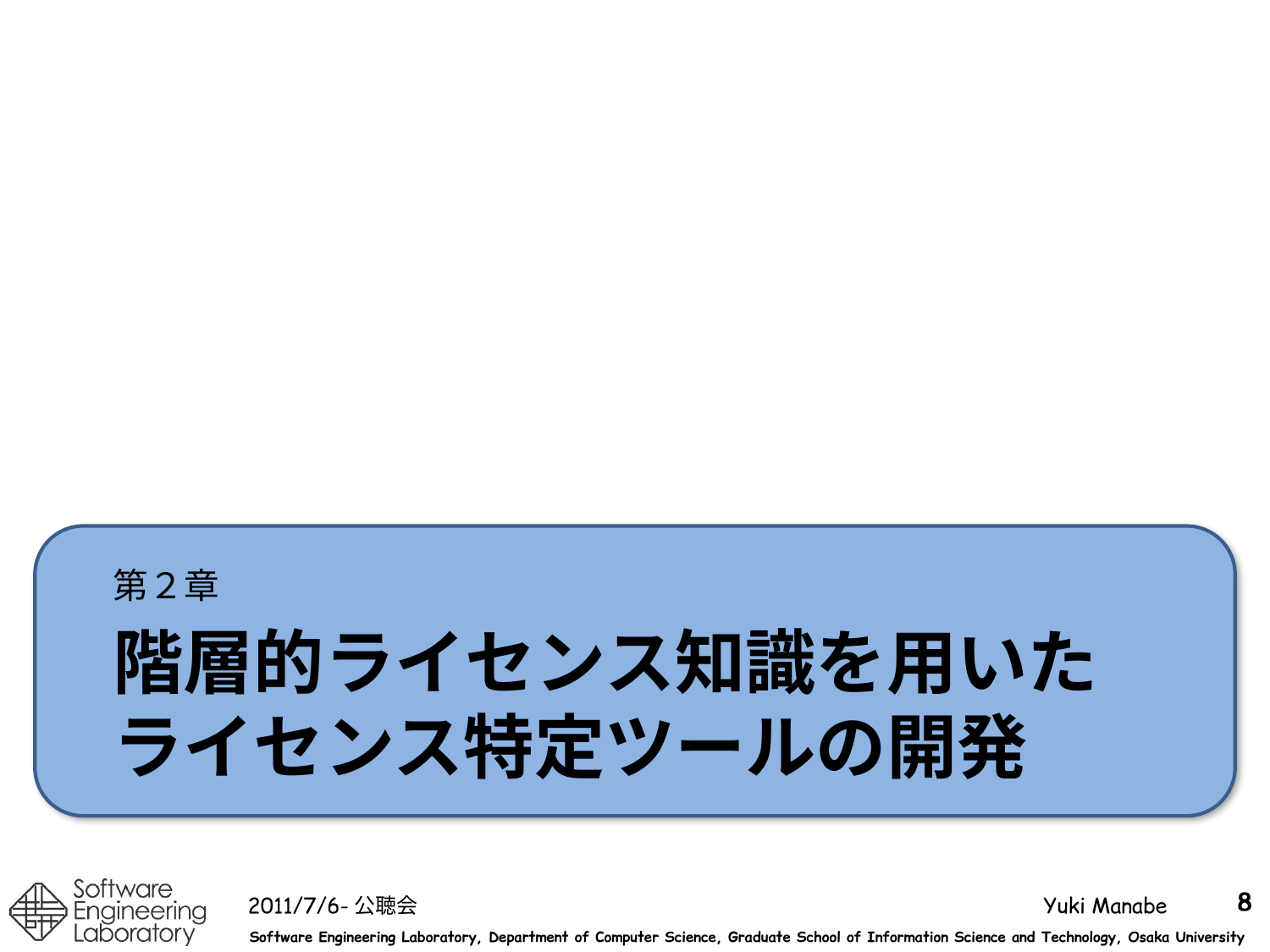

第２章
# 階層的ライセンス知識を用いたライセンス特定ツールの開発
8
2011/7/6-公聴会
Yuki Manabe